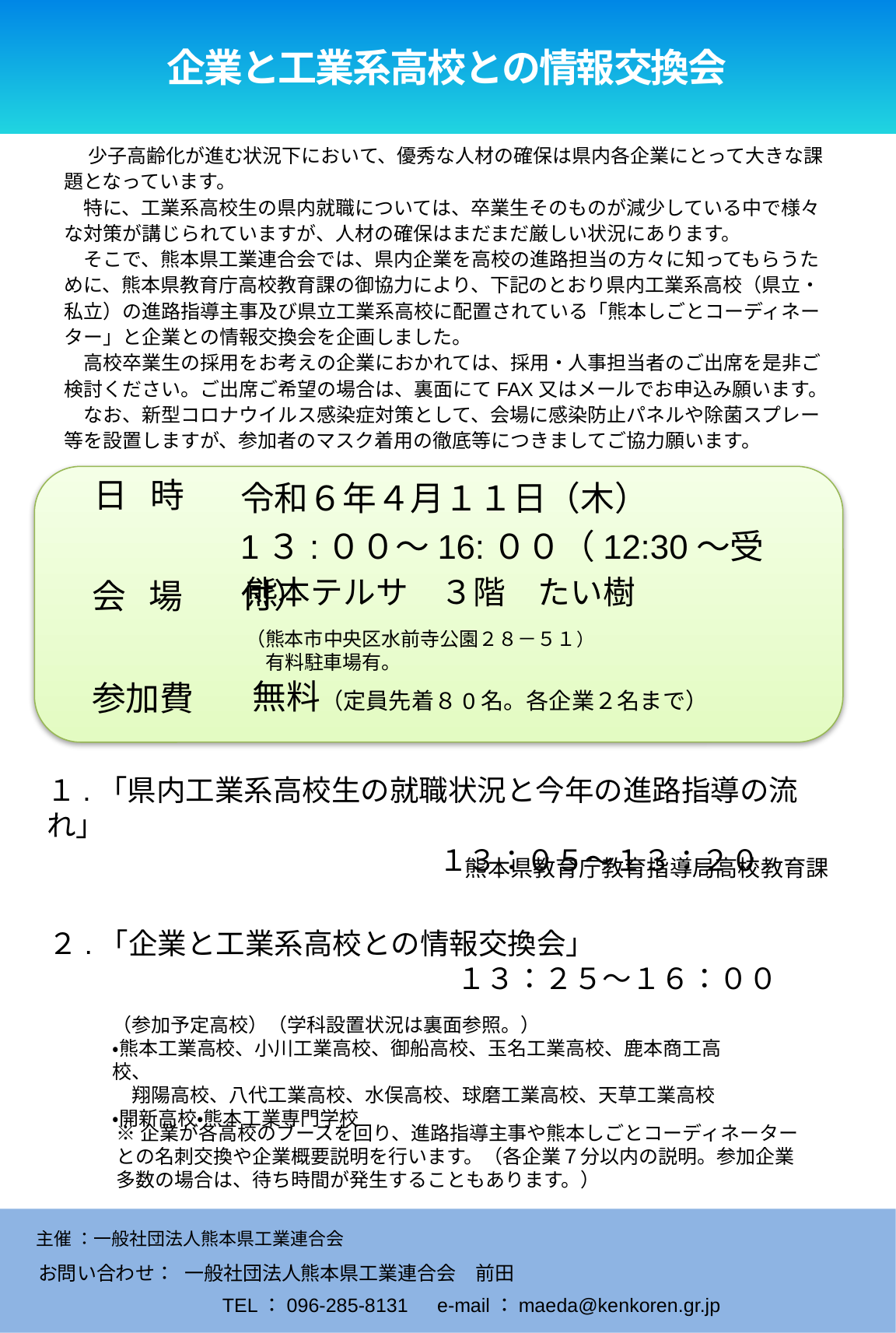

企業と工業系高校との情報交換会
　 少子高齢化が進む状況下において、優秀な人材の確保は県内各企業にとって大きな課題となっています。
　特に、工業系高校生の県内就職については、卒業生そのものが減少している中で様々な対策が講じられていますが、人材の確保はまだまだ厳しい状況にあります。
　そこで、熊本県工業連合会では、県内企業を高校の進路担当の方々に知ってもらうために、熊本県教育庁高校教育課の御協力により、下記のとおり県内工業系高校（県立・私立）の進路指導主事及び県立工業系高校に配置されている「熊本しごとコーディネーター」と企業との情報交換会を企画しました。
　高校卒業生の採用をお考えの企業におかれては、採用・人事担当者のご出席を是非ご検討ください。ご出席ご希望の場合は、裏面にてFAX又はメールでお申込み願います。
　なお、新型コロナウイルス感染症対策として、会場に感染防止パネルや除菌スプレー等を設置しますが、参加者のマスク着用の徹底等につきましてご協力願います。
令和６年４月１１日（木）
1３:００〜16:００（12:30～受付）

日   時
熊本テルサ　３階　たい樹
（熊本市中央区水前寺公園２８－５１）
　有料駐車場有。
会   場
参加費
無料（定員先着８0名。各企業２名まで）

１.「県内工業系高校生の就職状況と今年の進路指導の流れ」
　 　 　　　　　　　　　　　１３：０５～１３：２０
熊本県教育庁教育指導局高校教育課
２.「企業と工業系高校との情報交換会」
　　　　　　　　　　　　　　１３：２５～１６：００
（参加予定高校）（学科設置状況は裏面参照。）
・熊本工業高校、小川工業高校、御船高校、玉名工業高校、鹿本商工高校、
　翔陽高校、八代工業高校、水俣高校、球磨工業高校、天草工業高校
・開新高校・熊本工業専門学校
※企業が各高校のブースを回り、進路指導主事や熊本しごとコーディネーターとの名刺交換や企業概要説明を行います。（各企業７分以内の説明。参加企業多数の場合は、待ち時間が発生することもあります。）

主催 ：一般社団法人熊本県工業連合会
お問い合わせ：
一般社団法人熊本県工業連合会　前田
TEL：096-285-8131　e-mail：maeda@kenkoren.gr.jp